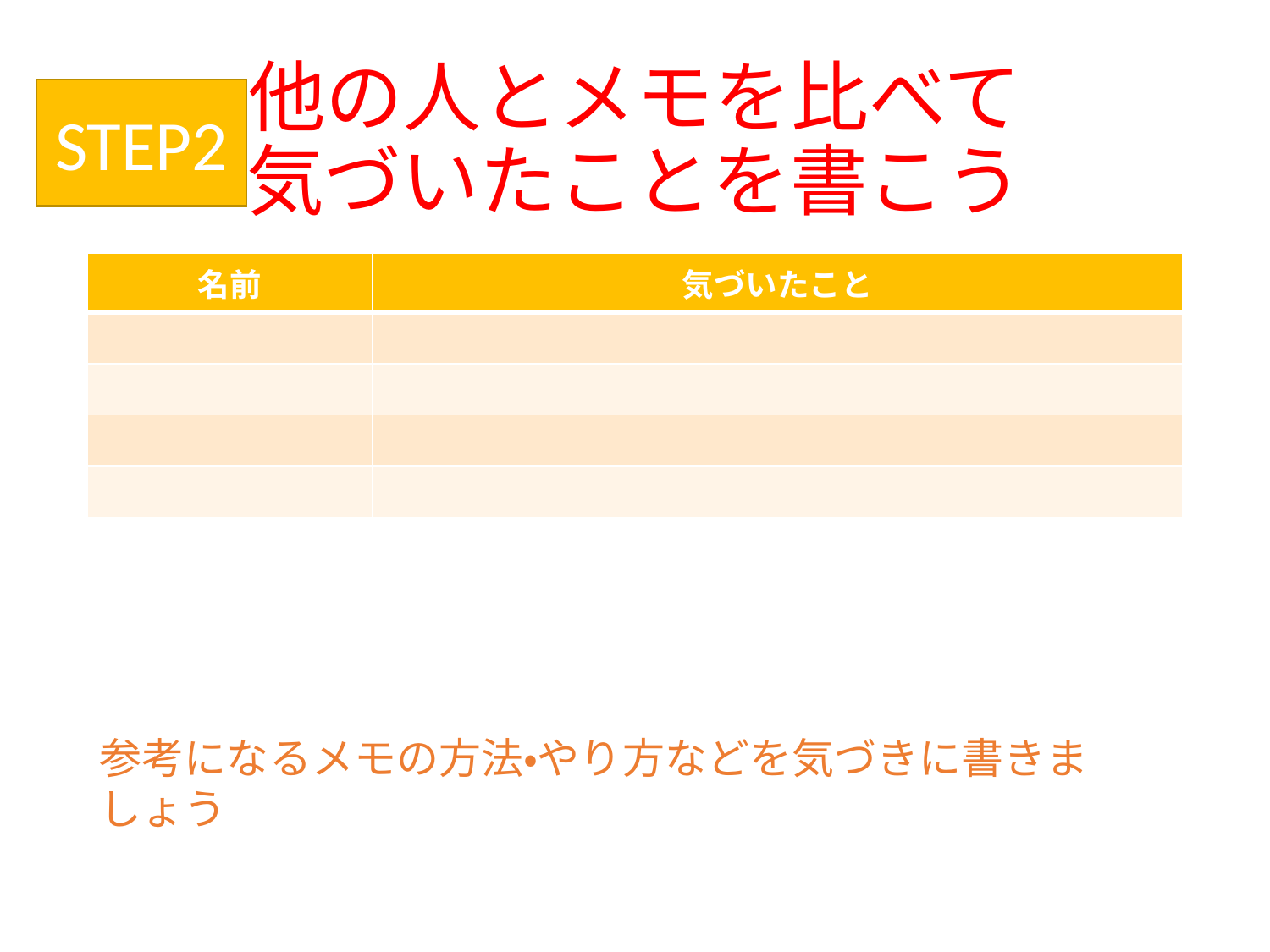

# 他の人とメモを比べて 気づいたことを書こう
STEP2
| 名前 | 気づいたこと |
| --- | --- |
|  |  |
|  |  |
|  |  |
|  |  |
参考になるメモの方法・やり方などを気づきに書きましょう